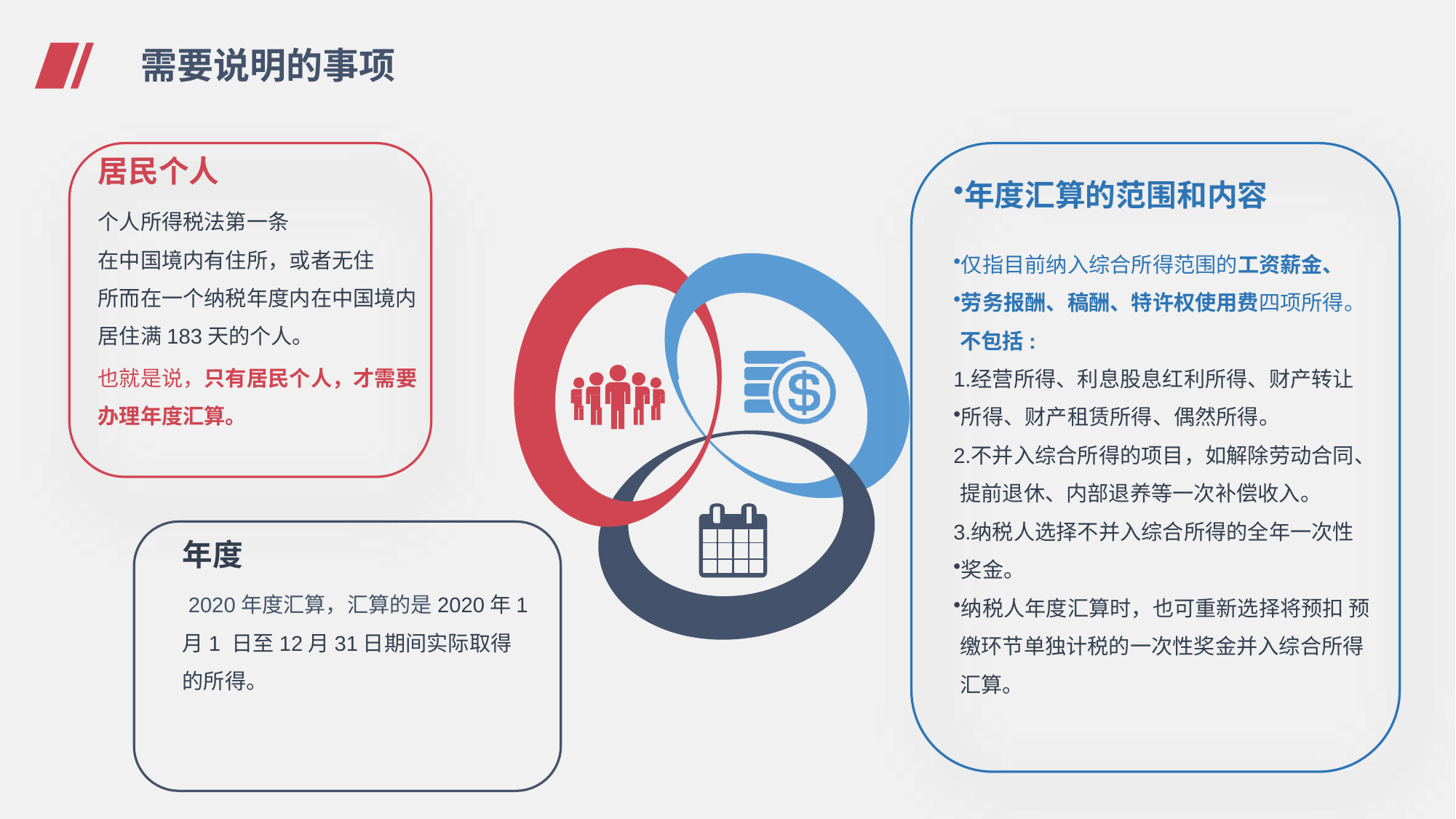

# 需要说明的事项

居民个人
个人所得税法第一条
在中国境内有住所，或者无住
所而在一个纳税年度内在中国境内 居住满183天的个人。
也就是说，只有居民个人，才需要 办理年度汇算。
年度汇算的范围和内容

仅指目前纳入综合所得范围的工资薪金、
劳务报酬、稿酬、特许权使用费四项所得。 不包括:
经营所得、利息股息红利所得、财产转让
所得、财产租赁所得、偶然所得。
不并入综合所得的项目，如解除劳动合同、 提前退休、内部退养等一次补偿收入。
纳税人选择不并入综合所得的全年一次性
奖金。
纳税人年度汇算时，也可重新选择将预扣 预缴环节单独计税的一次性奖金并入综合所得 汇算。

年度
 2020年度汇算，汇算的是2020年1月1 日至12月31日期间实际取得的所得。